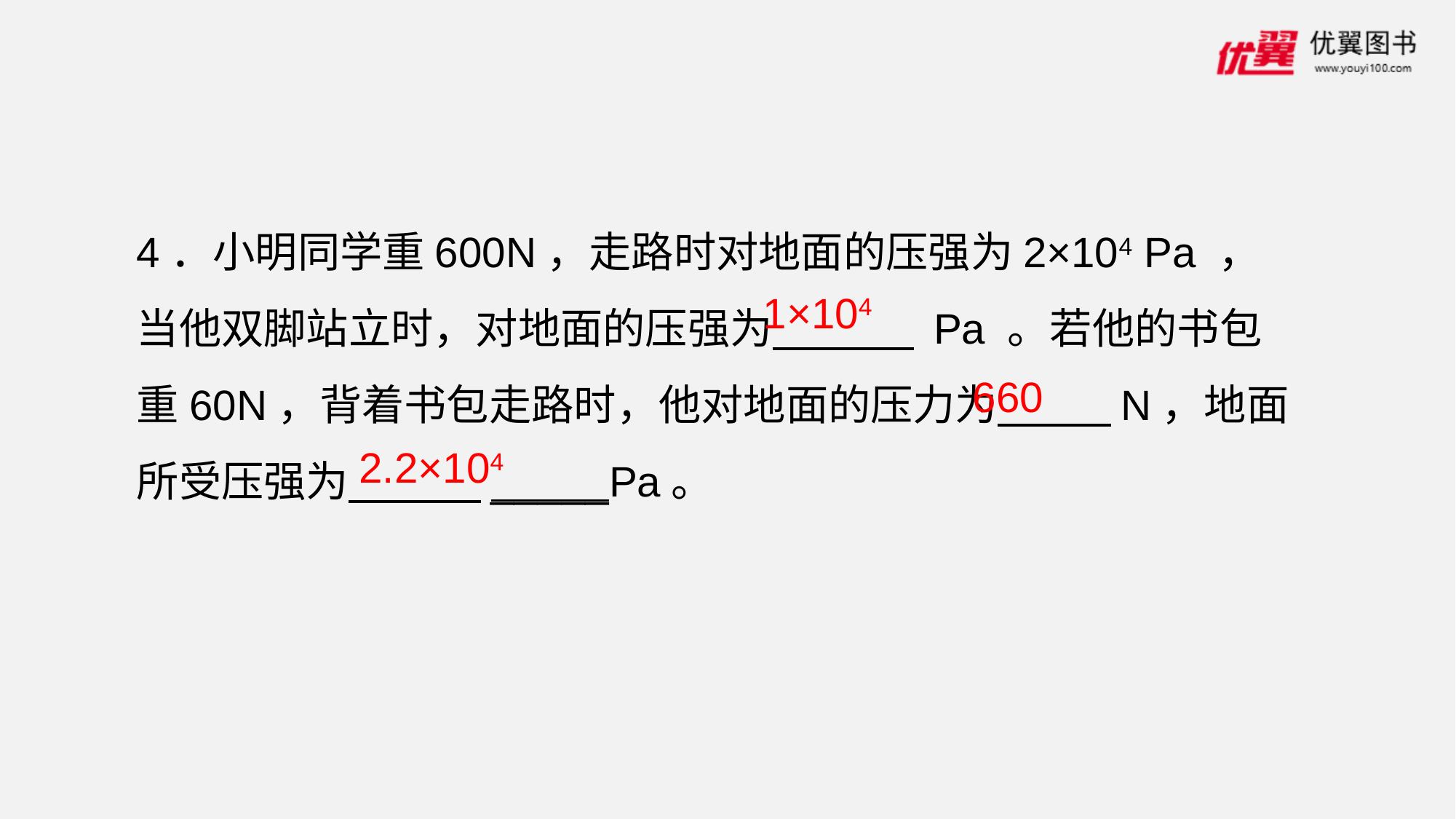

4．小明同学重600N，走路时对地面的压强为2×104 Pa ，当他双脚站立时，对地面的压强为　      　 Pa 。若他的书包重60N，背着书包走路时，他对地面的压力为　   　N，地面所受压强为　     　_____Pa。
1×104
660
2.2×104